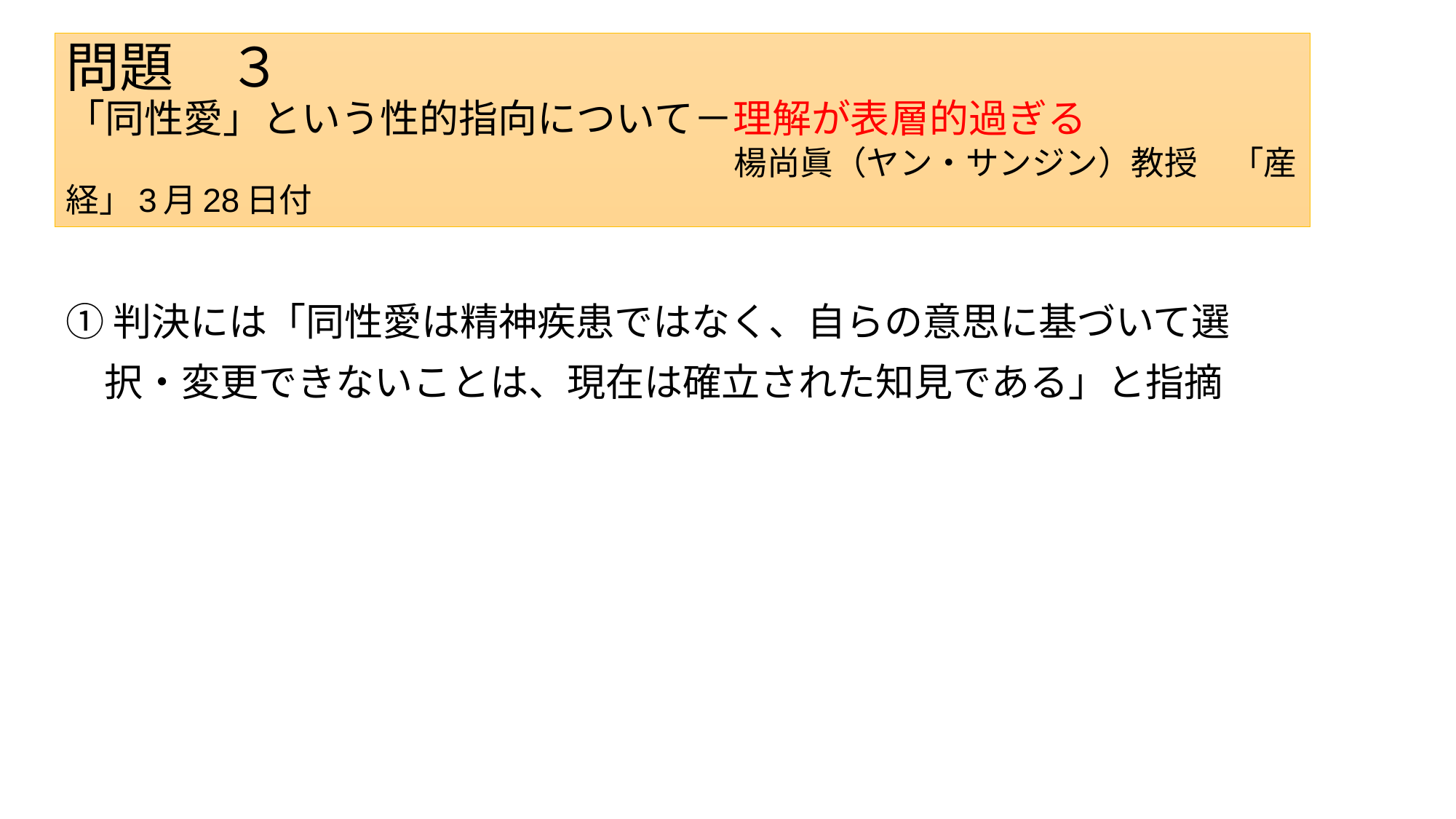

# 問題　３ 「同性愛」という性的指向について－理解が表層的過ぎる 　　　　　　　　　　　　　　　　　楊尚眞（ヤン・サンジン）教授　「産経」3月28日付
①判決には「同性愛は精神疾患ではなく、自らの意思に基づいて選
　択・変更できないことは、現在は確立された知見である」と指摘